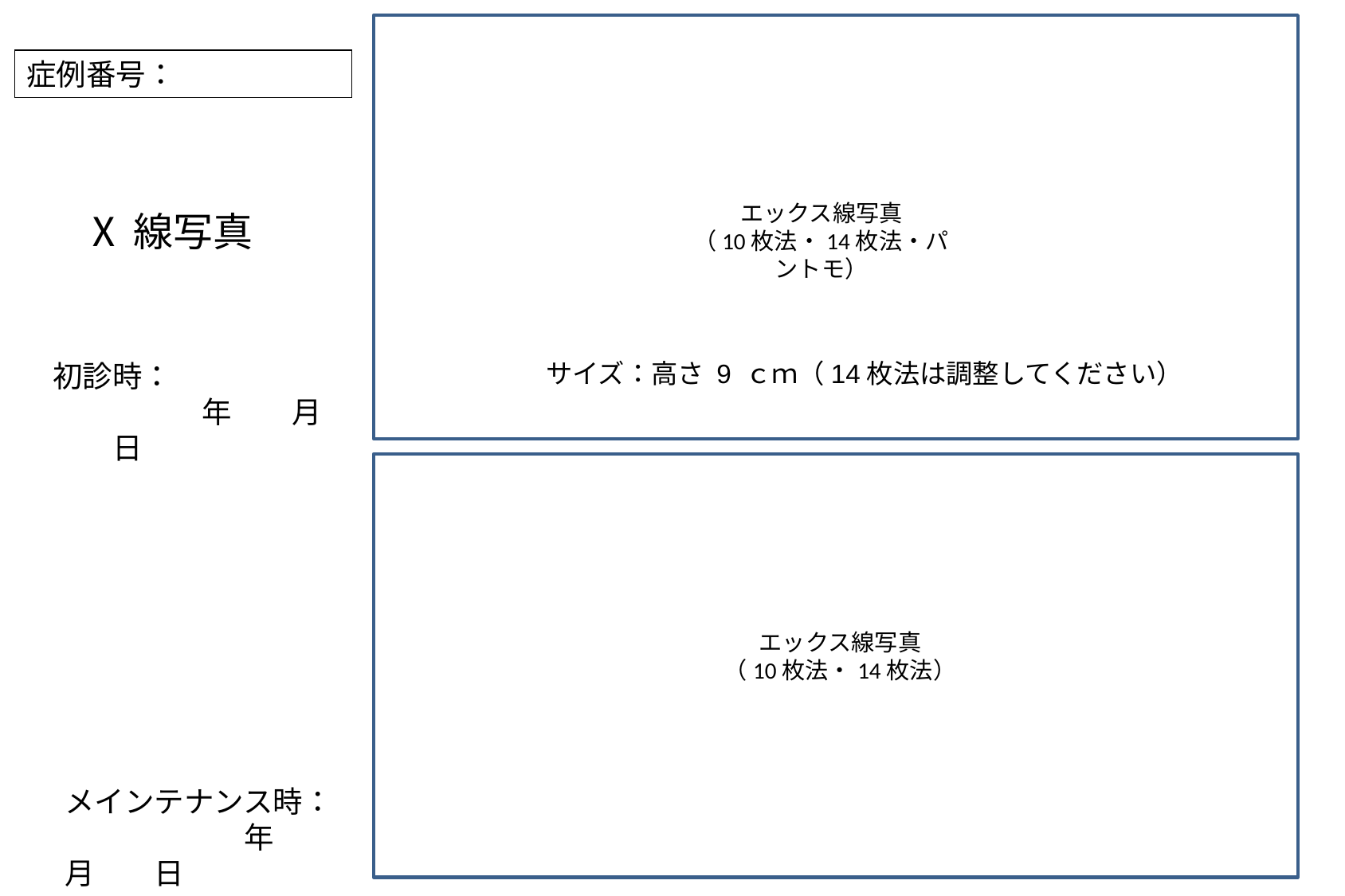

症例番号：
エックス線写真
（10枚法・14枚法・パントモ）
Ⅹ線写真
初診時：
　　　　　年　　月　　日
サイズ：高さ 9 ｃｍ（14枚法は調整してください）

エックス線写真
（10枚法・14枚法）
メインテナンス時：
　　　　　　年　　月　　日